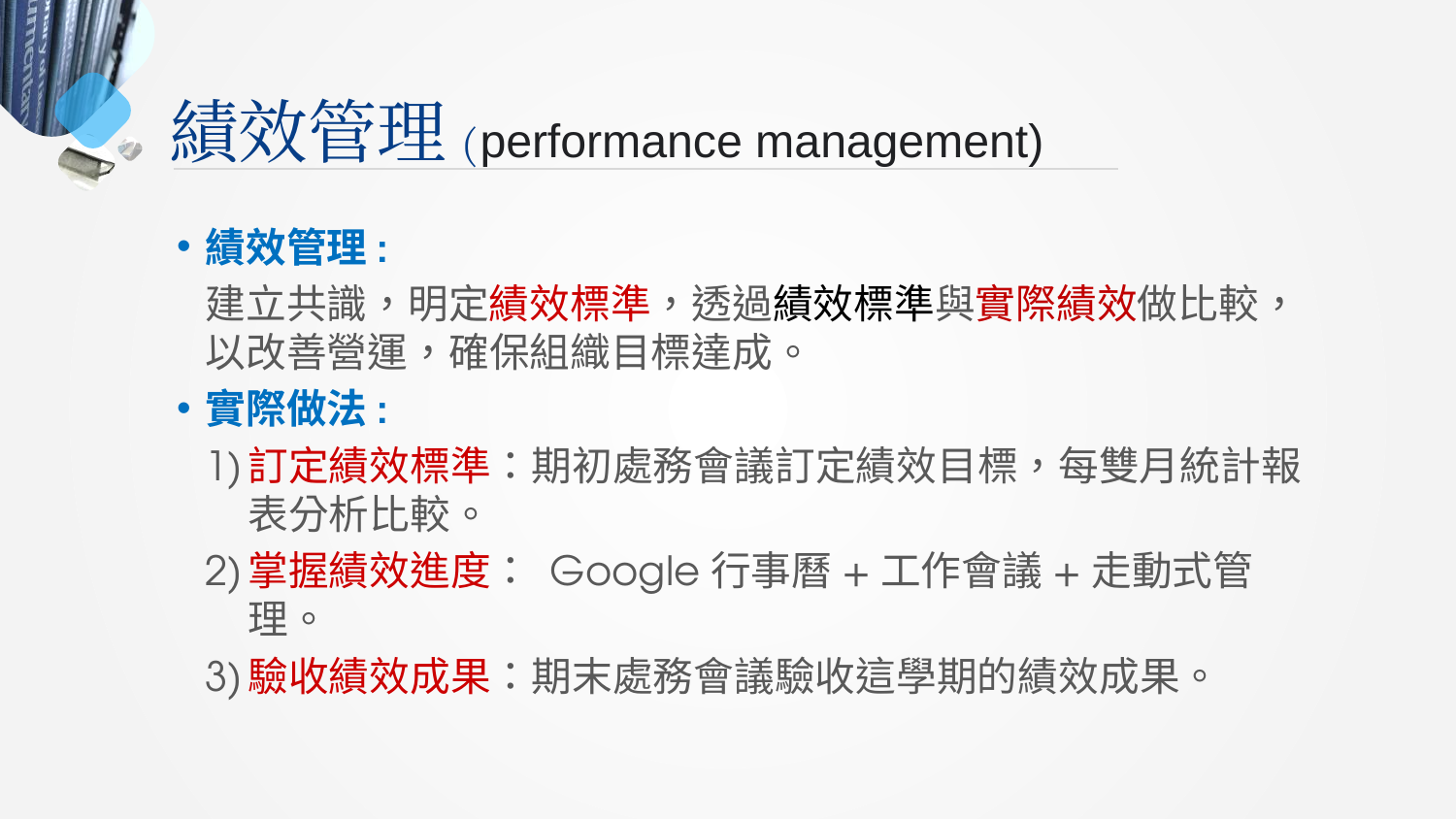

# 績效管理(performance management)
績效管理:
建立共識，明定績效標準，透過績效標準與實際績效做比較，以改善營運，確保組織目標達成。
實際做法:
訂定績效標準：期初處務會議訂定績效目標，每雙月統計報表分析比較。
掌握績效進度： Google行事曆+工作會議+走動式管理。
驗收績效成果：期末處務會議驗收這學期的績效成果。